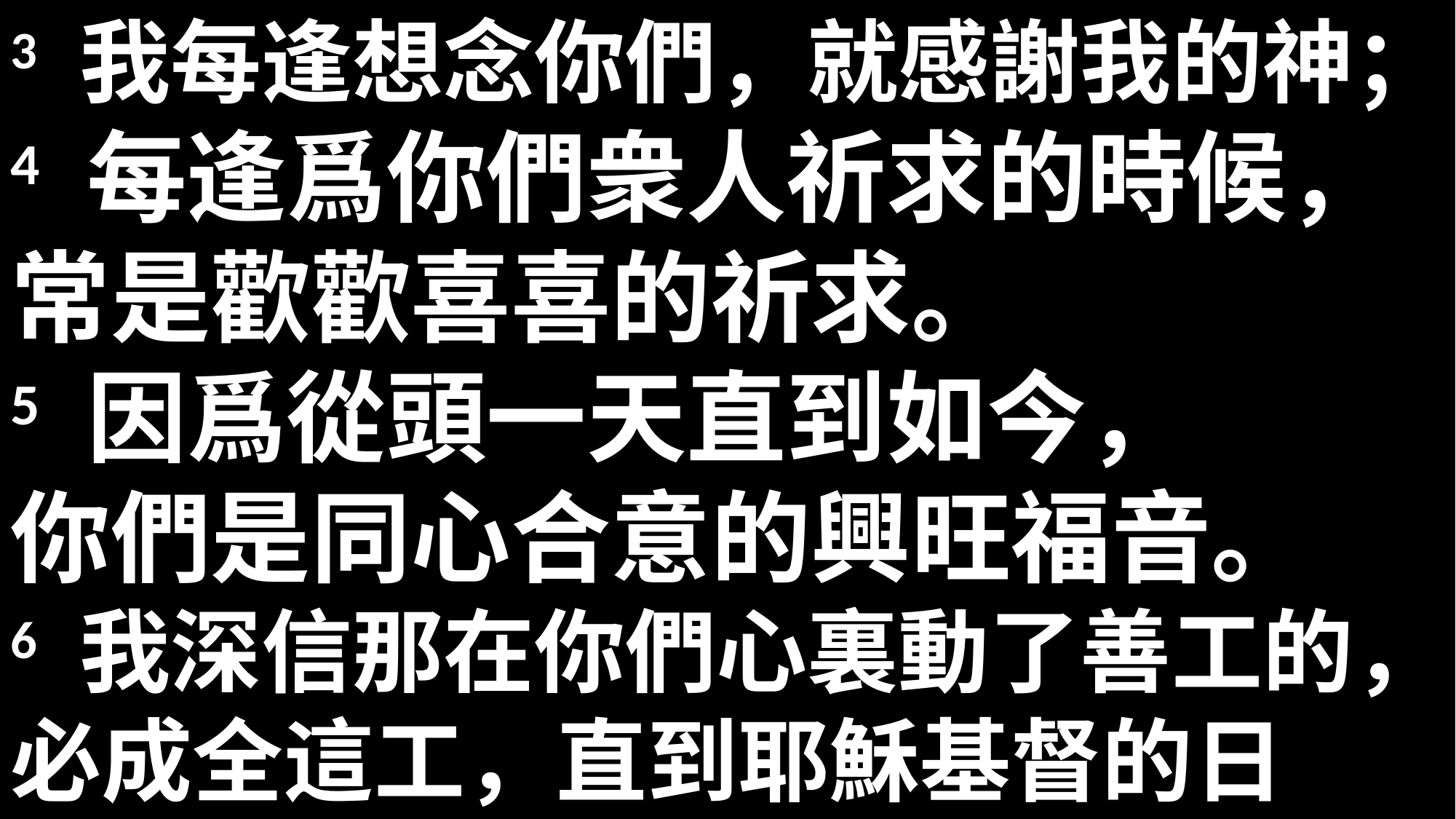

3 我每逢想念你們，就感謝我的神；
4 每逢爲你們衆人祈求的時候，
常是歡歡喜喜的祈求。
5 因爲從頭一天直到如今，
你們是同心合意的興旺福音。
6 我深信那在你們心裏動了善工的，必成全這工，直到耶穌基督的日子。